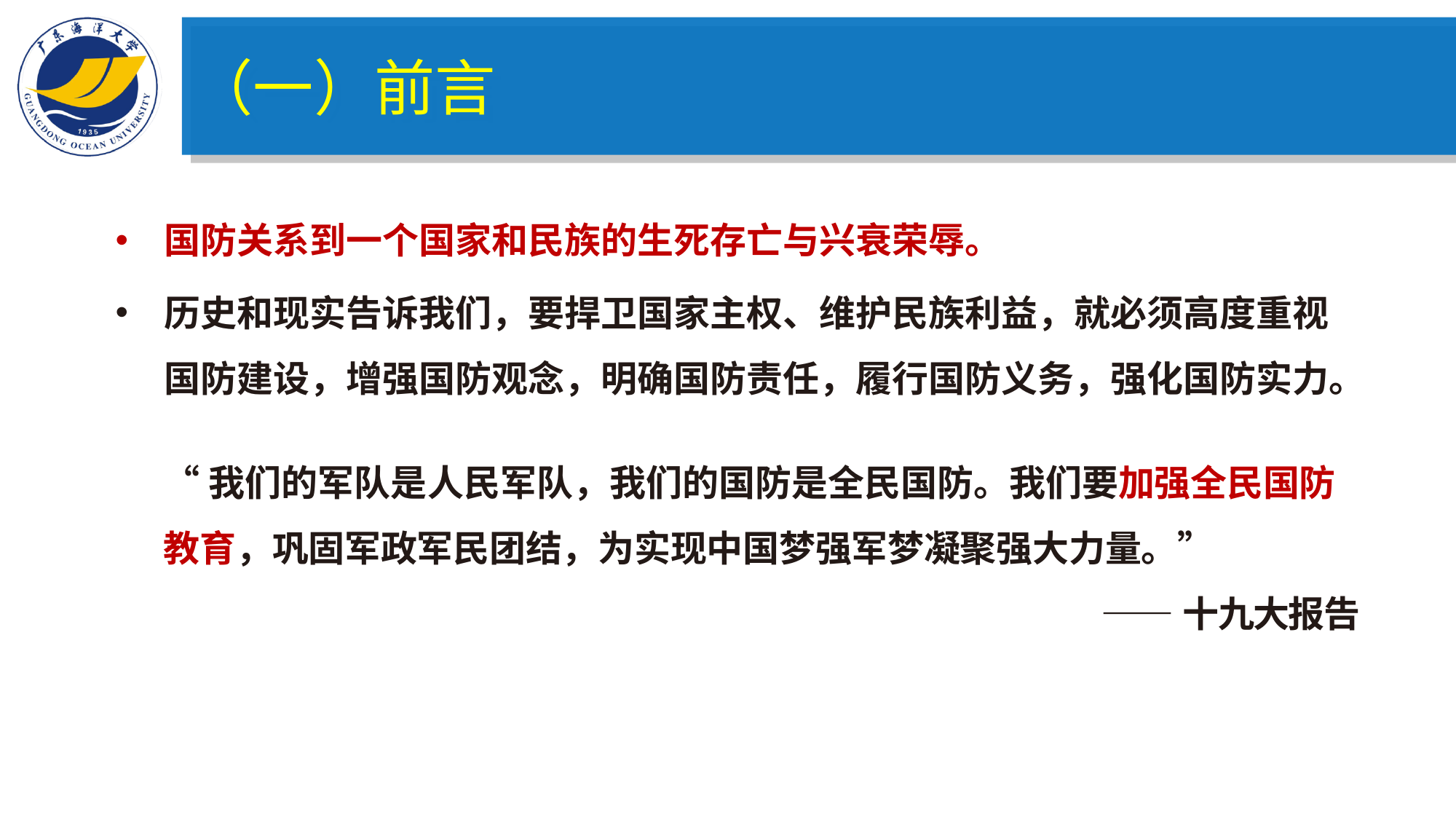

（一）前言
国防关系到一个国家和民族的生死存亡与兴衰荣辱。
历史和现实告诉我们，要捍卫国家主权、维护民族利益，就必须高度重视国防建设，增强国防观念，明确国防责任，履行国防义务，强化国防实力。
“我们的军队是人民军队，我们的国防是全民国防。我们要加强全民国防教育，巩固军政军民团结，为实现中国梦强军梦凝聚强大力量。”
——十九大报告